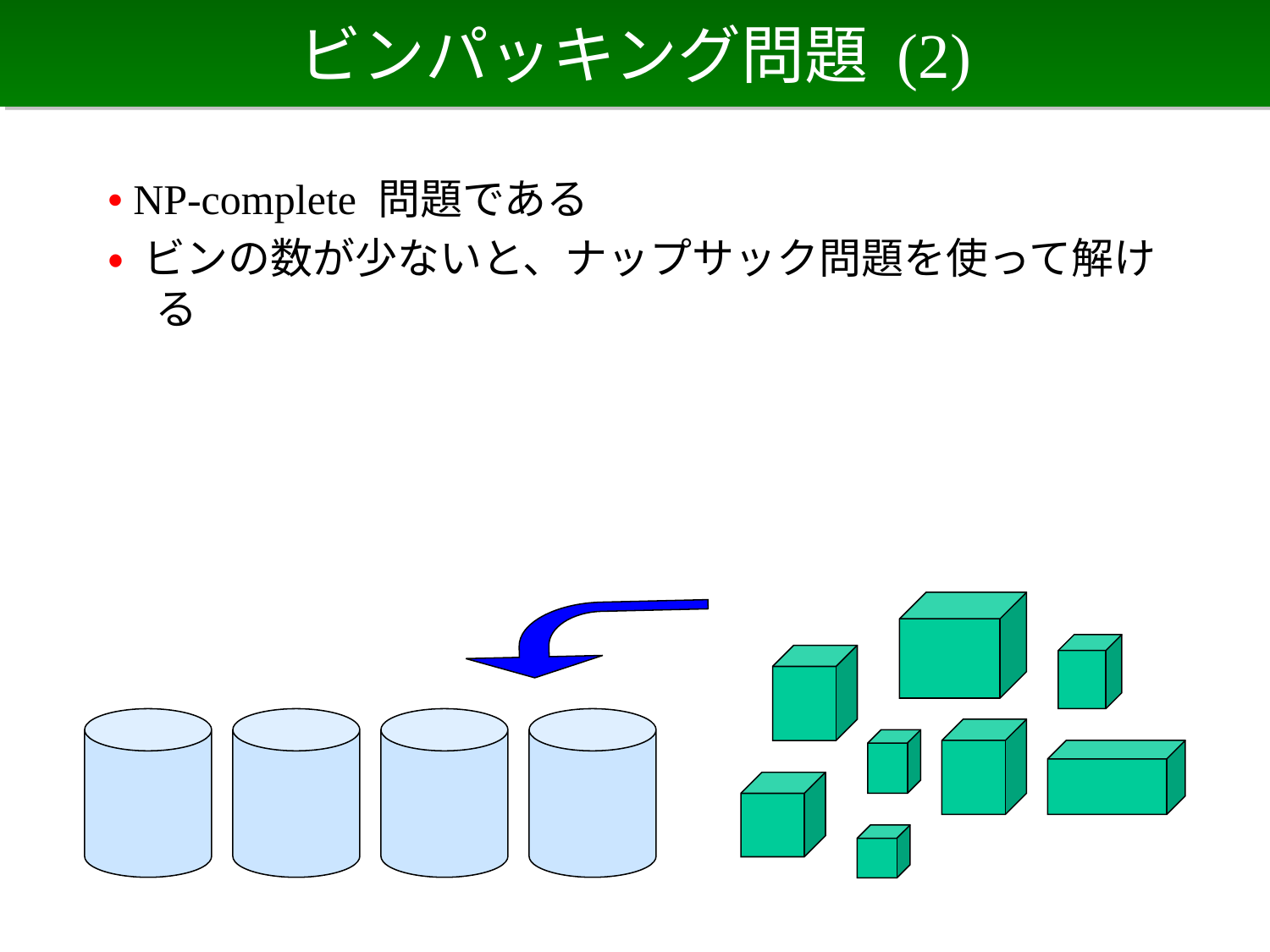

# ビンパッキング問題 (2)
• NP-complete 問題である
• ビンの数が少ないと、ナップサック問題を使って解ける